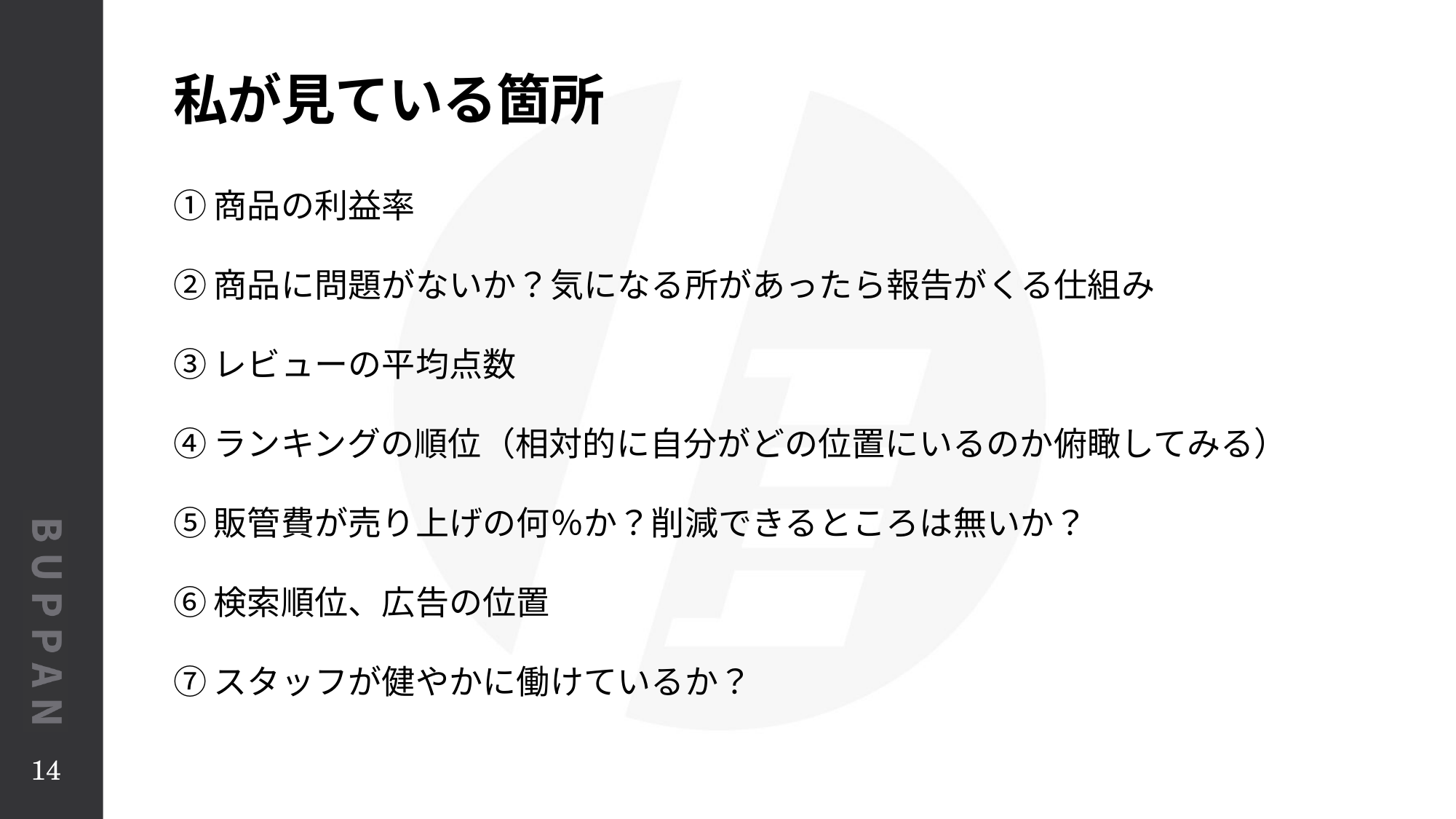

私が見ている箇所
①商品の利益率
②商品に問題がないか？気になる所があったら報告がくる仕組み
③レビューの平均点数
④ランキングの順位（相対的に自分がどの位置にいるのか俯瞰してみる）
⑤販管費が売り上げの何％か？削減できるところは無いか？
⑥検索順位、広告の位置
⑦スタッフが健やかに働けているか？
14